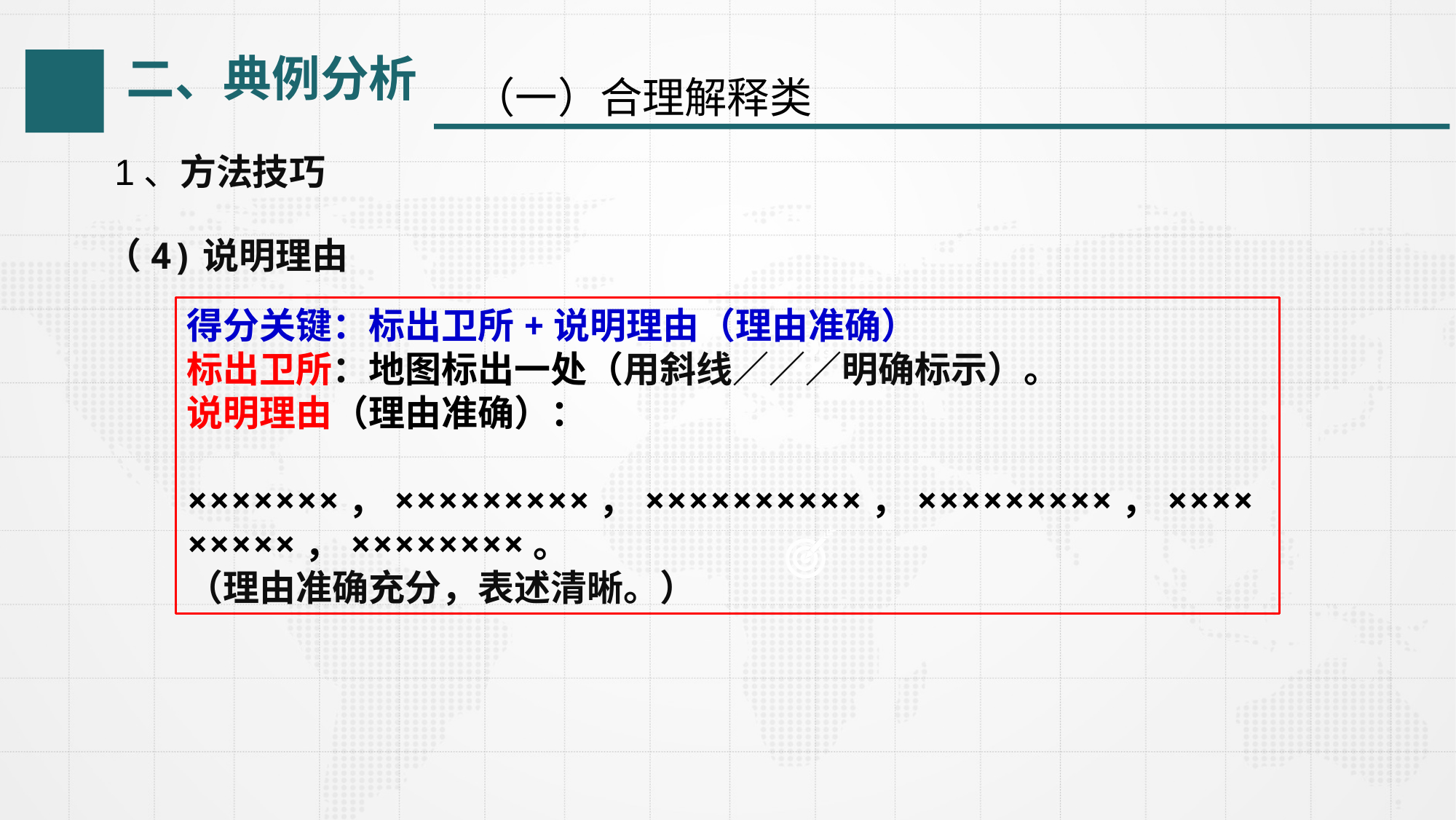

（一）合理解释类
二、典例分析

1、方法技巧

（4)说明理由
得分关键：标出卫所+说明理由（理由准确）
标出卫所：地图标出一处（用斜线／／／明确标示）。
说明理由（理由准确）：
   ×××××××，×××××××××，××××××××××，×××××××××，×××××××××，××××××××。
（理由准确充分，表述清晰。）